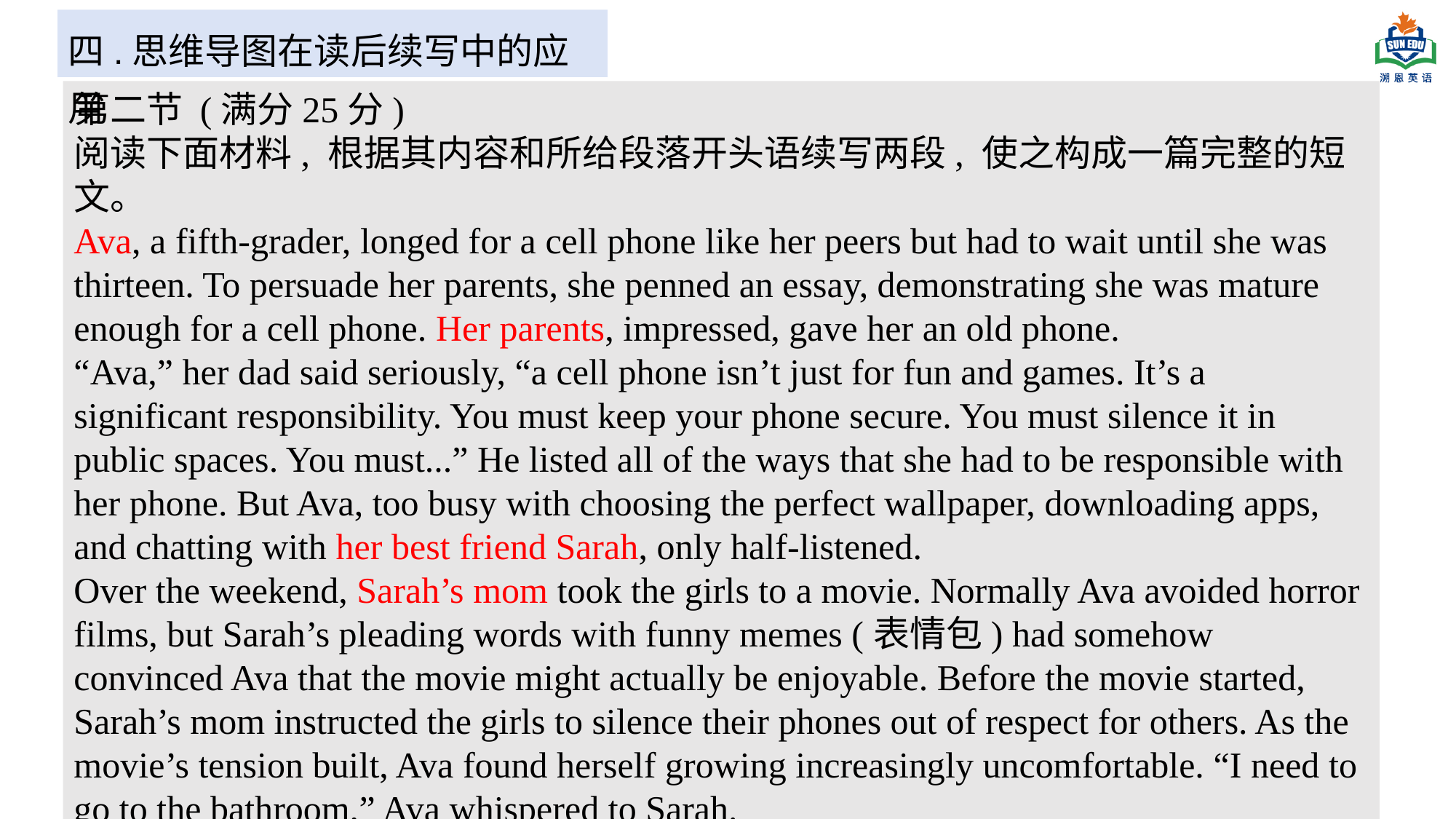

四.思维导图在读后续写中的应用
第二节 (满分25分)
阅读下面材料, 根据其内容和所给段落开头语续写两段, 使之构成一篇完整的短文。
Ava, a fifth-grader, longed for a cell phone like her peers but had to wait until she was thirteen. To persuade her parents, she penned an essay, demonstrating she was mature enough for a cell phone. Her parents, impressed, gave her an old phone.
“Ava,” her dad said seriously, “a cell phone isn’t just for fun and games. It’s a significant responsibility. You must keep your phone secure. You must silence it in public spaces. You must...” He listed all of the ways that she had to be responsible with her phone. But Ava, too busy with choosing the perfect wallpaper, downloading apps, and chatting with her best friend Sarah, only half-listened.
Over the weekend, Sarah’s mom took the girls to a movie. Normally Ava avoided horror films, but Sarah’s pleading words with funny memes (表情包) had somehow convinced Ava that the movie might actually be enjoyable. Before the movie started, Sarah’s mom instructed the girls to silence their phones out of respect for others. As the movie’s tension built, Ava found herself growing increasingly uncomfortable. “I need to go to the bathroom,” Ava whispered to Sarah.